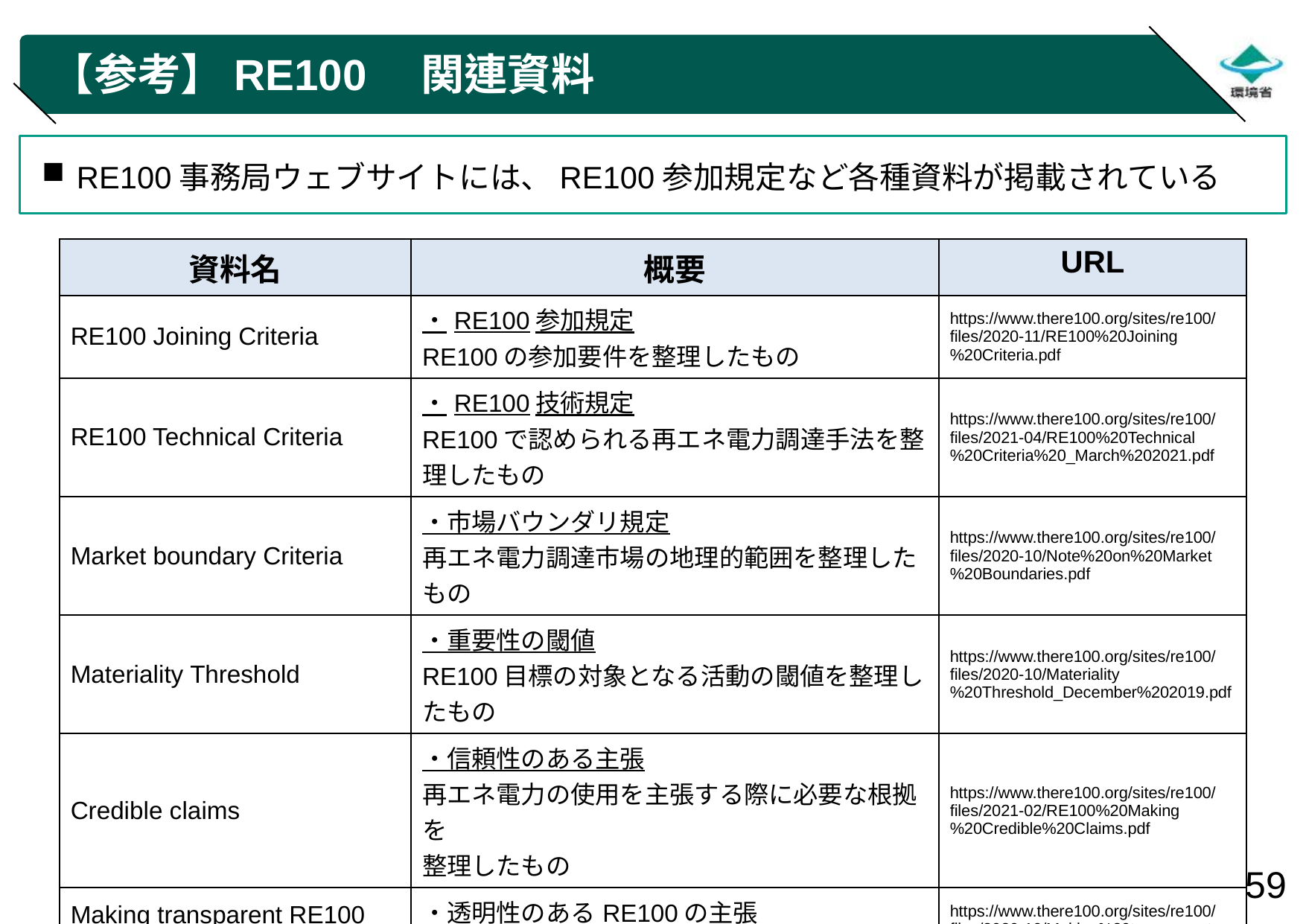

# 【参考】RE100　関連資料
RE100事務局ウェブサイトには、RE100参加規定など各種資料が掲載されている
| 資料名 | 概要 | URL |
| --- | --- | --- |
| RE100 Joining Criteria | ・RE100参加規定 RE100の参加要件を整理したもの | https://www.there100.org/sites/re100/files/2020-11/RE100%20Joining%20Criteria.pdf |
| RE100 Technical Criteria | ・RE100技術規定 RE100で認められる再エネ電力調達手法を整理したもの | https://www.there100.org/sites/re100/files/2021-04/RE100%20Technical%20Criteria%20\_March%202021.pdf |
| Market boundary Criteria | ・市場バウンダリ規定 再エネ電力調達市場の地理的範囲を整理したもの | https://www.there100.org/sites/re100/files/2020-10/Note%20on%20Market%20Boundaries.pdf |
| Materiality Threshold | ・重要性の閾値 RE100目標の対象となる活動の閾値を整理したもの | https://www.there100.org/sites/re100/files/2020-10/Materiality%20Threshold\_December%202019.pdf |
| Credible claims | ・信頼性のある主張 再エネ電力の使用を主張する際に必要な根拠を 整理したもの | https://www.there100.org/sites/re100/files/2021-02/RE100%20Making%20Credible%20Claims.pdf |
| Making transparent RE100 claims | ・透明性のあるRE100の主張 RE100目標の進捗報告の方法を整理したもの | https://www.there100.org/sites/re100/files/2020-10/Making%20transparent%20RE100%20claims.pdf |